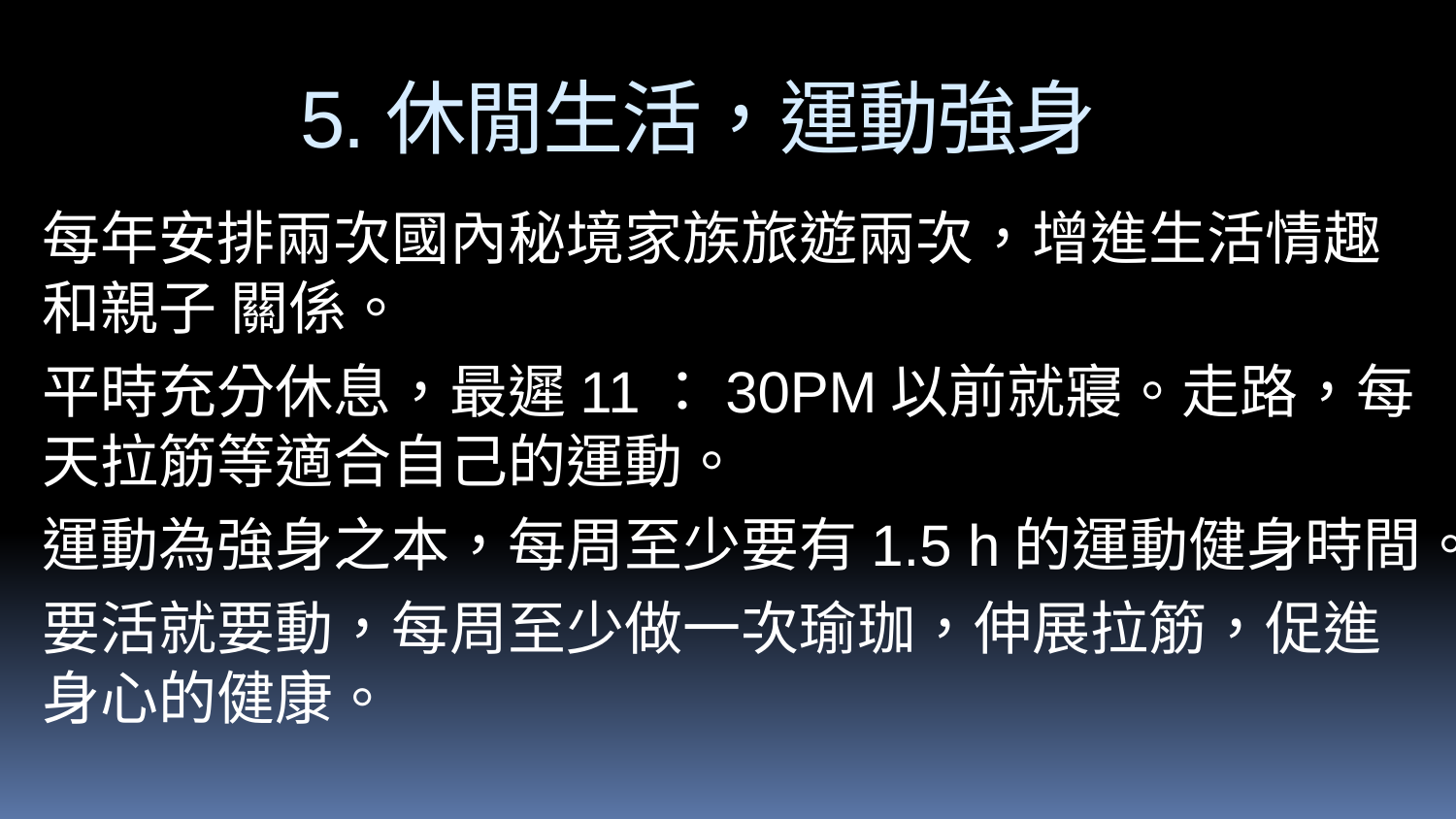

# 5.休閒生活，運動強身
每年安排兩次國內秘境家族旅遊兩次，增進生活情趣和親子 關係。
平時充分休息，最遲11：30PM以前就寢。走路，每天拉筋等適合自己的運動。
運動為強身之本，每周至少要有1.5 h的運動健身時間。
要活就要動，每周至少做一次瑜珈，伸展拉筋，促進身心的健康。